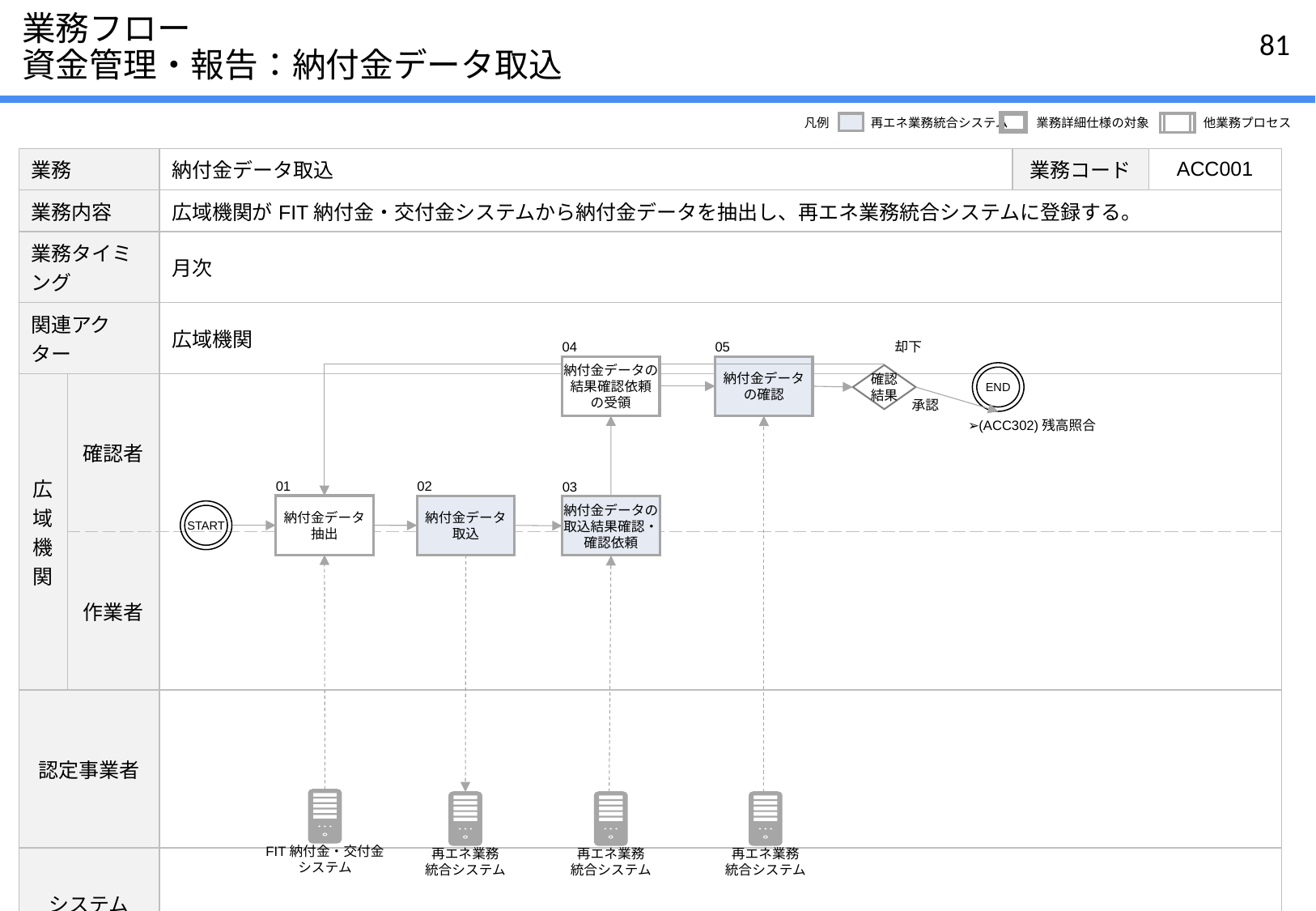

# 業務フロー 資金管理・報告：納付金データ取込
凡例
再エネ業務統合システム
業務詳細仕様の対象
他業務プロセス

| 業務 |  | 納付金データ取込 | 業務コード | ACC001 |
| --- | --- | --- | --- | --- |
| 業務内容 |  | 広域機関がFIT納付金・交付金システムから納付金データを抽出し、再エネ業務統合システムに登録する。 |  |  |
| 業務タイミング |  | 月次 |  |  |
| 関連アクター |  | 広域機関 |  |  |
| 広域機関 | 確認者 |  |  |  |
|  | 作業者 |  |  |  |
| 認定事業者 |  |  |  |  |
| システム |  |  |  |  |
却下
04
納付金データの
結果確認依頼
の受領
05
納付金データ
の確認
END
確認
結果
承認
➢(ACC302)残高照合
01
納付金データ
抽出
02
納付金データ
取込
03
納付金データの
取込結果確認・
確認依頼
START

FIT納付金・交付金
システム
再エネ業務
統合システム
再エネ業務
統合システム
再エネ業務
統合システム